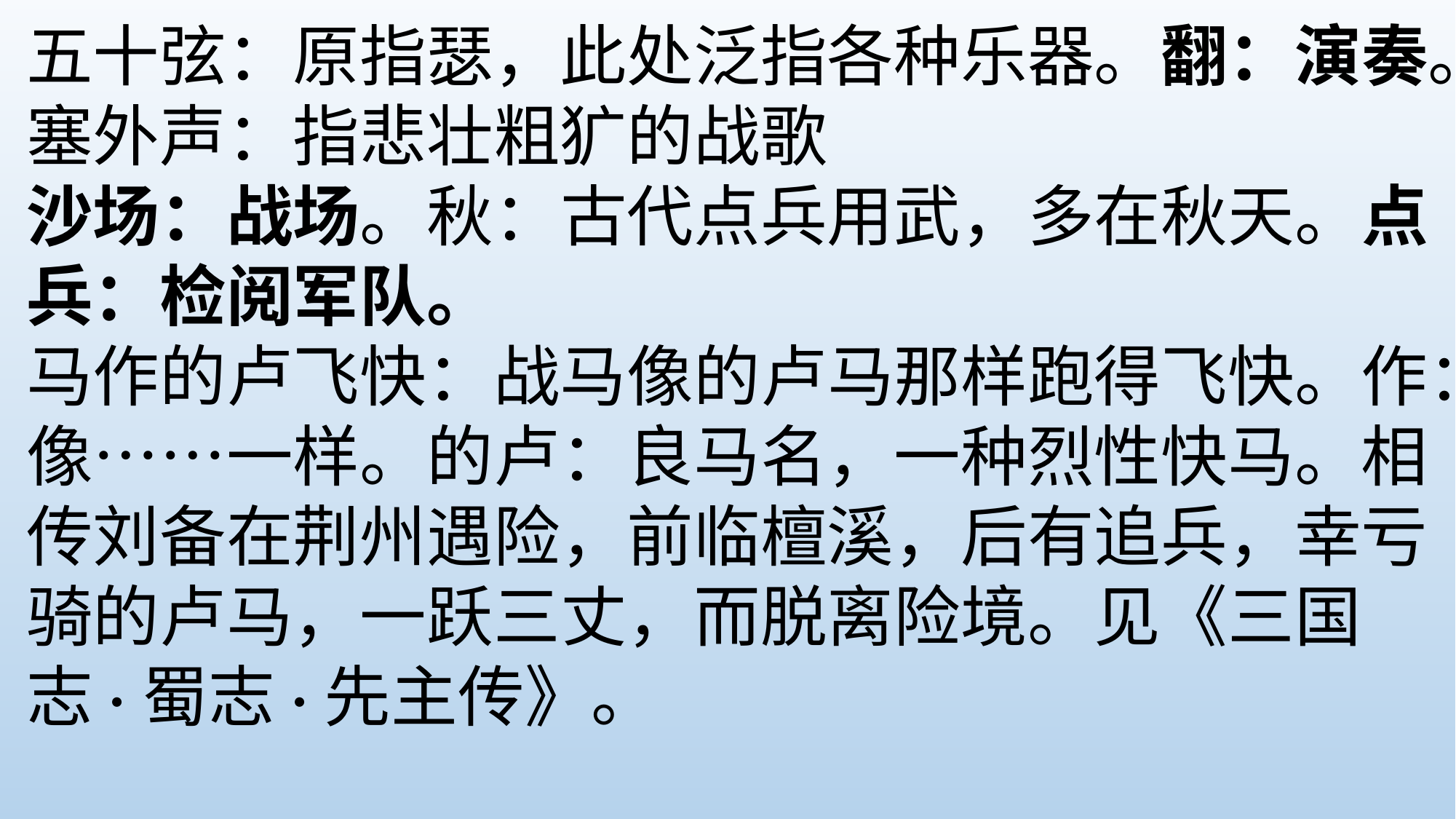

五十弦：原指瑟，此处泛指各种乐器。翻：演奏。塞外声：指悲壮粗犷的战歌
沙场：战场。秋：古代点兵用武，多在秋天。点兵：检阅军队。
马作的卢飞快：战马像的卢马那样跑得飞快。作：像……一样。的卢：良马名，一种烈性快马。相传刘备在荆州遇险，前临檀溪，后有追兵，幸亏骑的卢马，一跃三丈，而脱离险境。见《三国志·蜀志·先主传》。